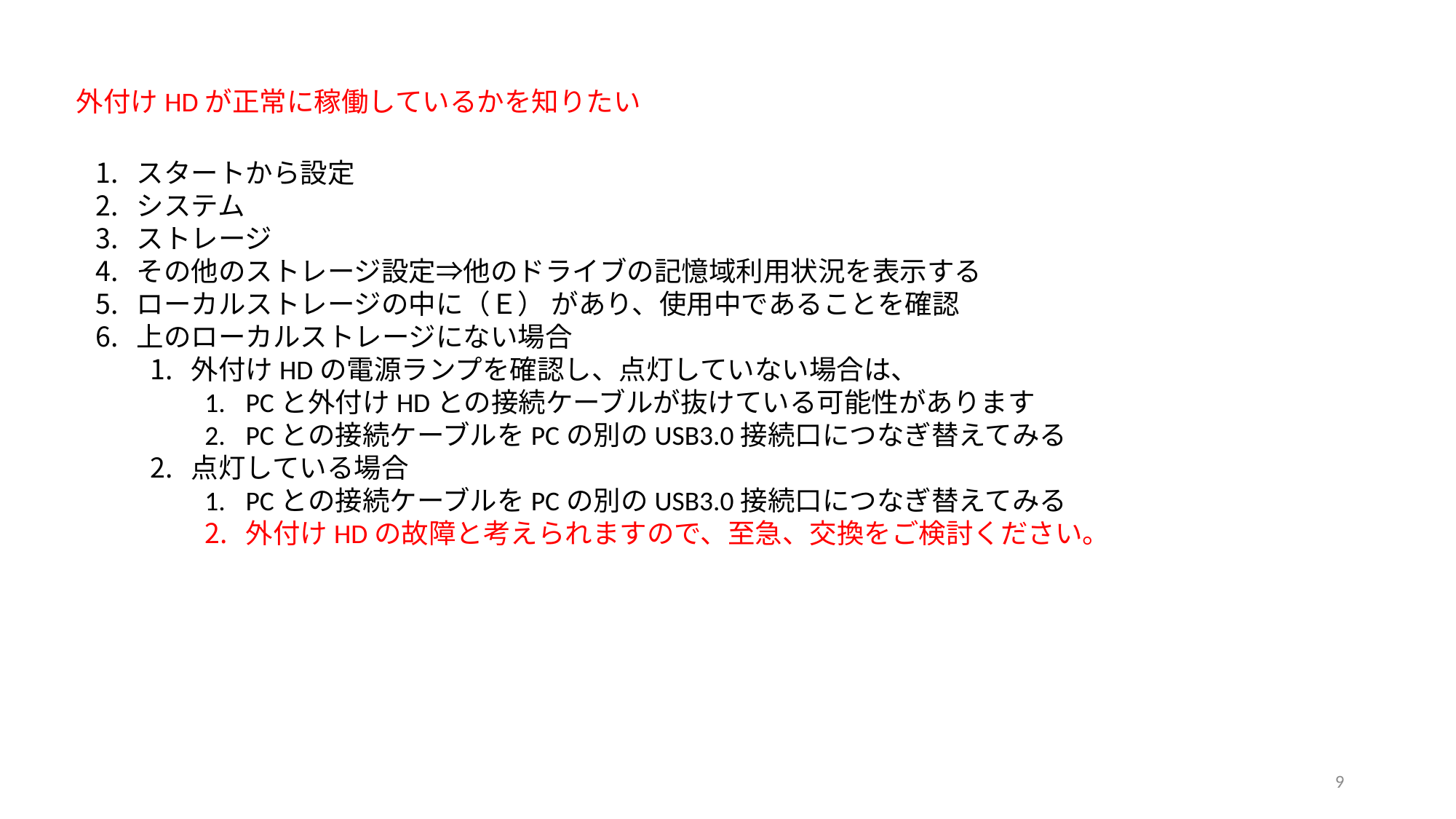

外付けHDが正常に稼働しているかを知りたい
スタートから設定
システム
ストレージ
その他のストレージ設定⇒他のドライブの記憶域利用状況を表示する
ローカルストレージの中に（Ｅ） があり、使用中であることを確認
上のローカルストレージにない場合
外付けHDの電源ランプを確認し、点灯していない場合は、
PCと外付けHDとの接続ケーブルが抜けている可能性があります
PCとの接続ケーブルをPCの別のUSB3.0接続口につなぎ替えてみる
点灯している場合
PCとの接続ケーブルをPCの別のUSB3.0接続口につなぎ替えてみる
外付けHDの故障と考えられますので、至急、交換をご検討ください。
9